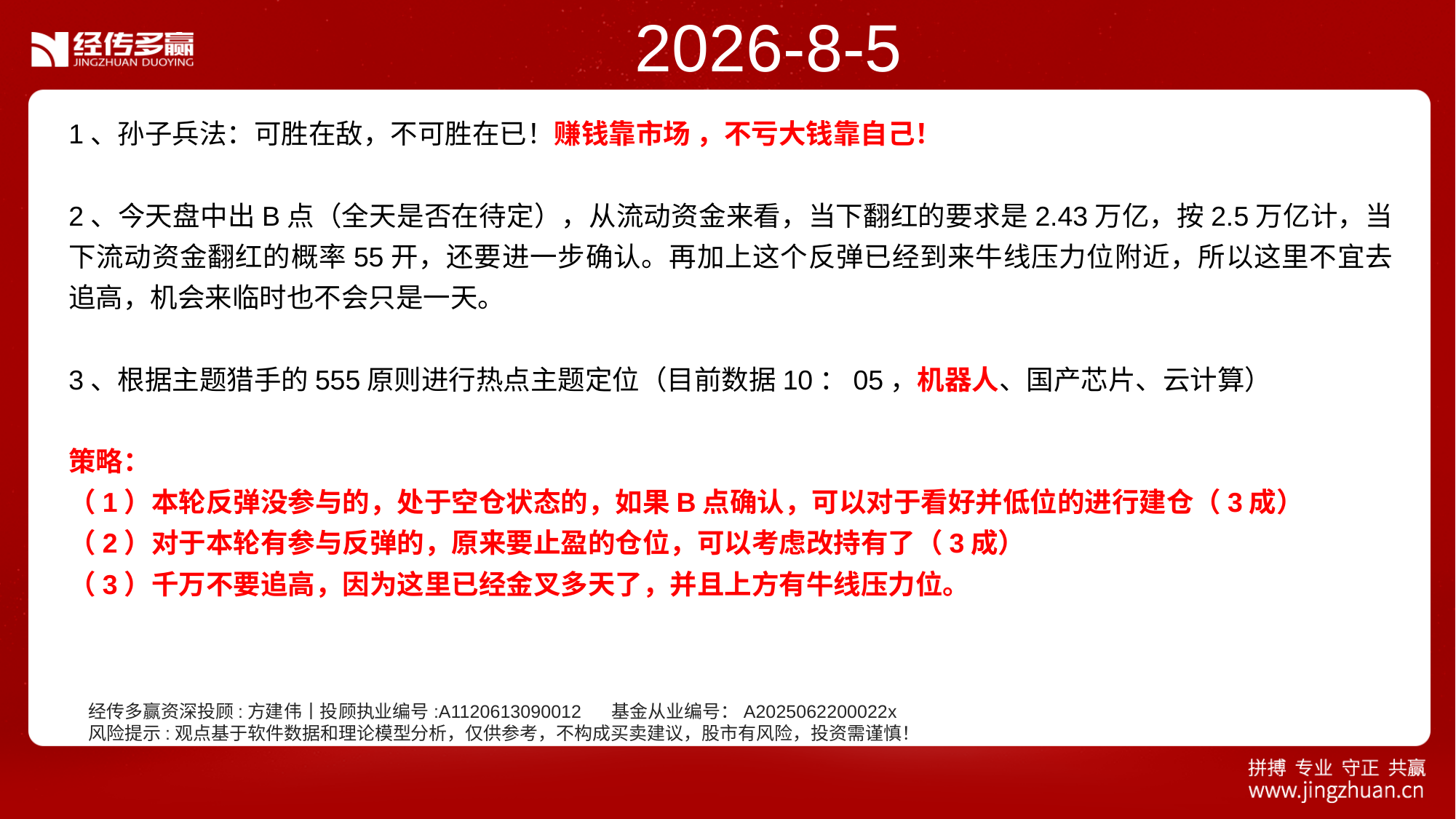

2026-8-5
1、孙子兵法：可胜在敌，不可胜在已！赚钱靠市场 ，不亏大钱靠自己！

2、今天盘中出B点（全天是否在待定），从流动资金来看，当下翻红的要求是2.43万亿，按2.5万亿计，当下流动资金翻红的概率55开，还要进一步确认。再加上这个反弹已经到来牛线压力位附近，所以这里不宜去追高，机会来临时也不会只是一天。

3、根据主题猎手的555原则进行热点主题定位（目前数据10：05，机器人、国产芯片、云计算）

策略：
（1）本轮反弹没参与的，处于空仓状态的，如果B点确认，可以对于看好并低位的进行建仓（3成）
（2）对于本轮有参与反弹的，原来要止盈的仓位，可以考虑改持有了（3成）
（3）千万不要追高，因为这里已经金叉多天了，并且上方有牛线压力位。